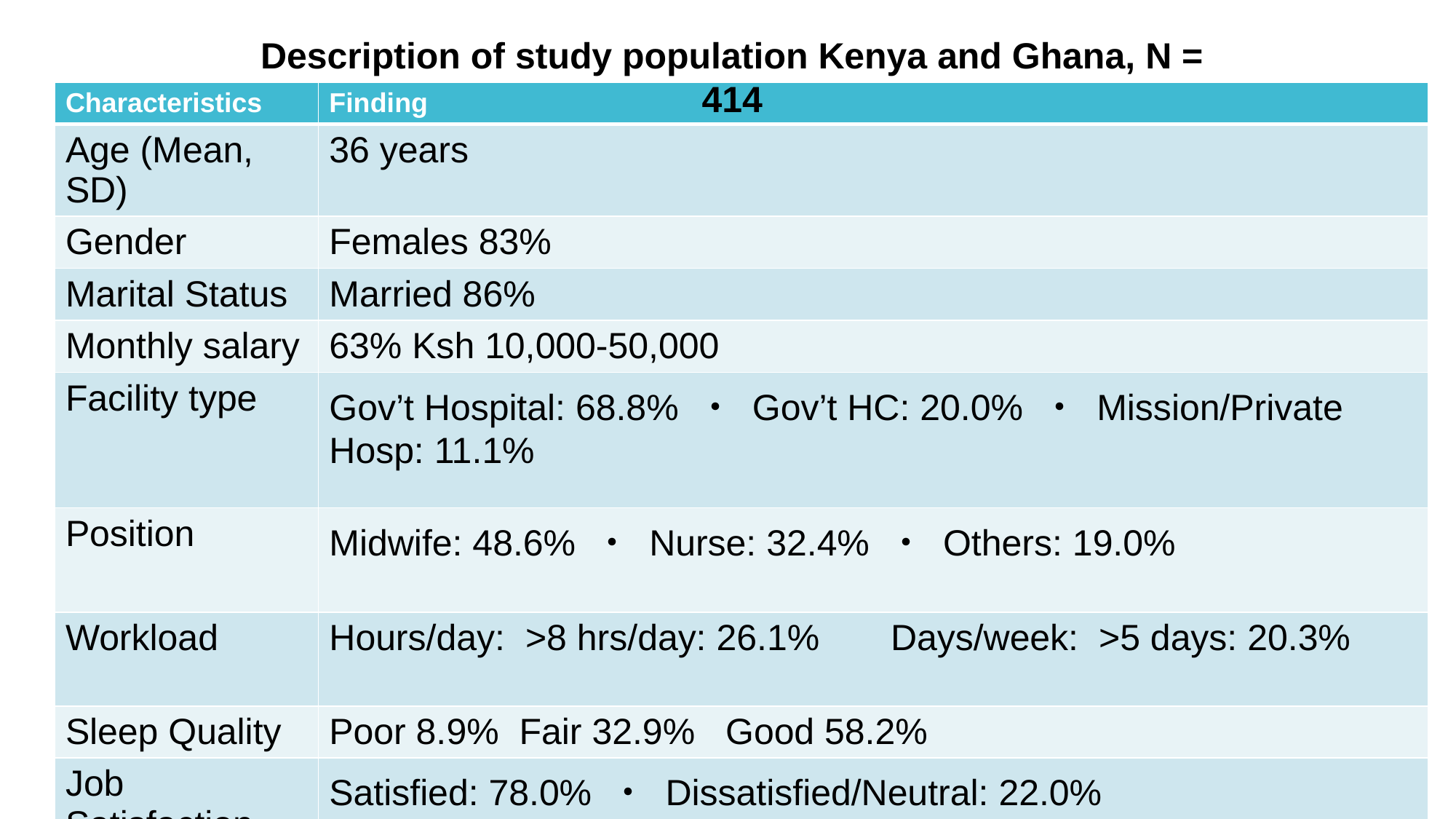

Description of study population Kenya and Ghana, N = 414
| Characteristics | Finding |
| --- | --- |
| Age (Mean, SD) | 36 years |
| Gender | Females 83% |
| Marital Status | Married 86% |
| Monthly salary | 63% Ksh 10,000-50,000 |
| Facility type | Gov’t Hospital: 68.8% ・ Gov’t HC: 20.0% ・ Mission/Private Hosp: 11.1% |
| Position | Midwife: 48.6% ・ Nurse: 32.4% ・ Others: 19.0% |
| Workload | Hours/day: >8 hrs/day: 26.1% Days/week: >5 days: 20.3% |
| Sleep Quality | Poor 8.9% Fair 32.9% Good 58.2% |
| Job Satisfaction | Satisfied: 78.0% ・ Dissatisfied/Neutral: 22.0% |